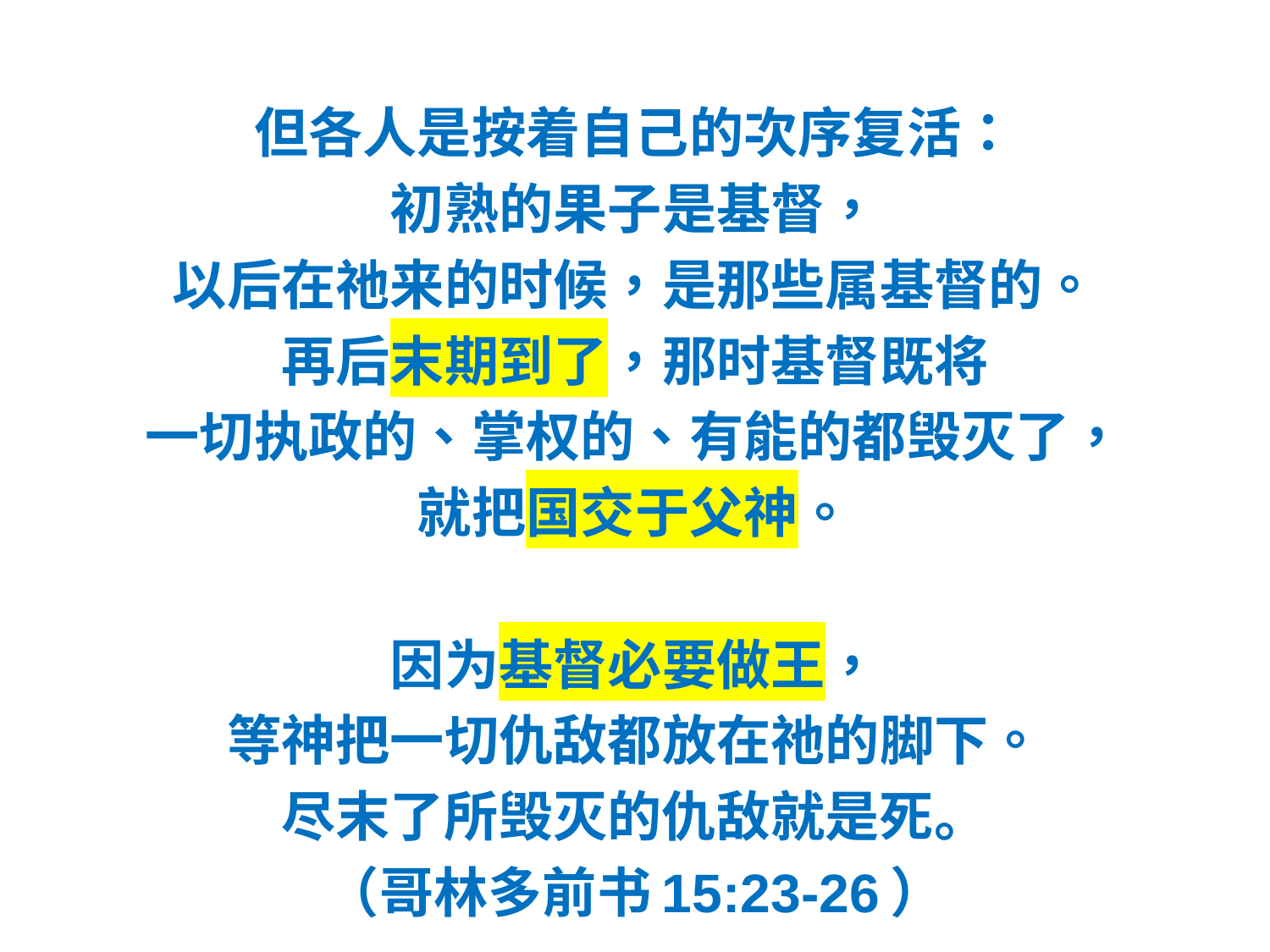

#
但各人是按着自己的次序复活：
初熟的果子是基督，
以后在祂来的时候，是那些属基督的。
再后末期到了，那时基督既将
一切执政的、掌权的、有能的都毁灭了，
就把国交于父神。

因为基督必要做王，
等神把一切仇敌都放在祂的脚下。
尽末了所毁灭的仇敌就是死。
（哥林多前书15:23-26）